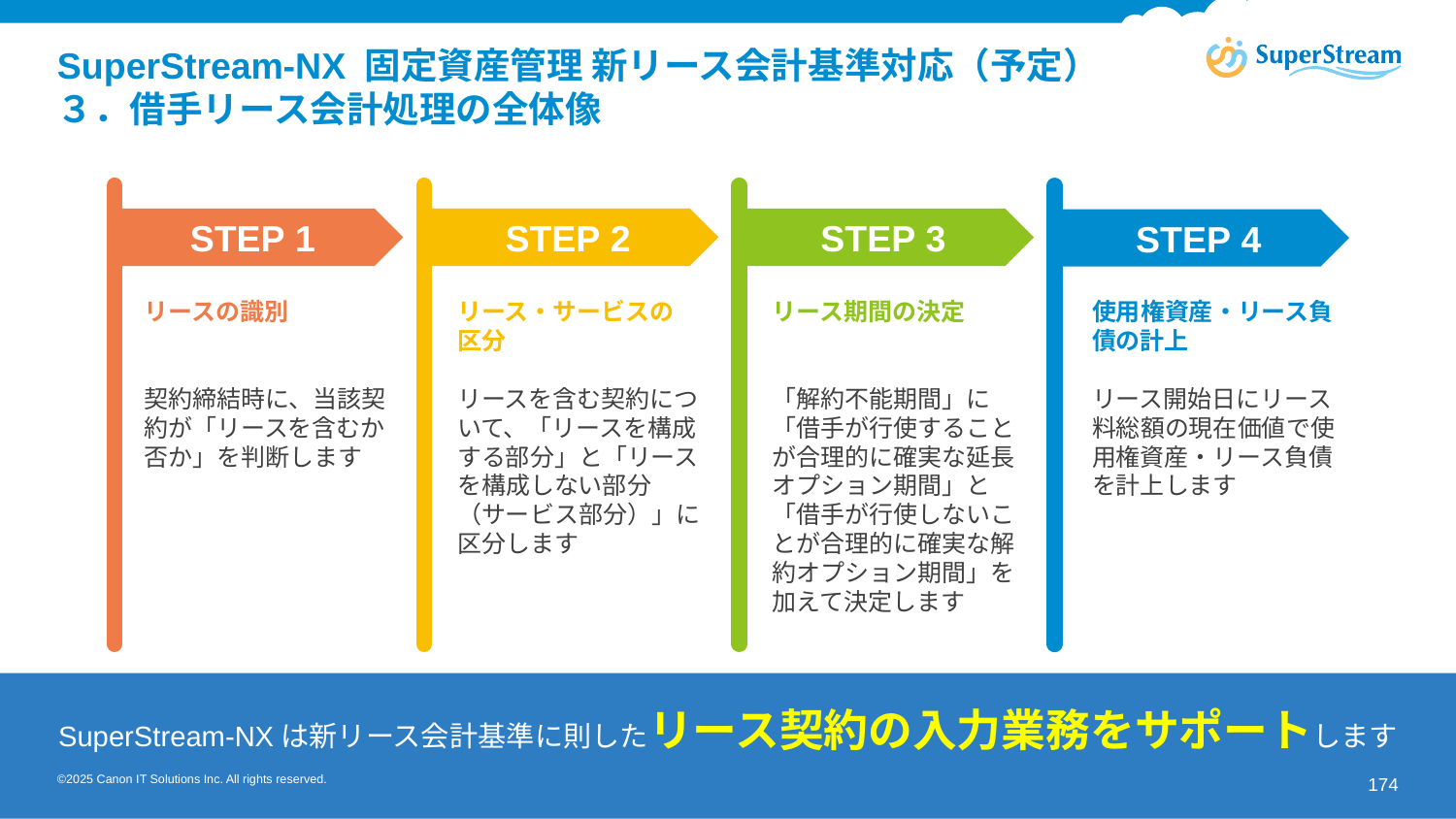

# SuperStream-NX 固定資産管理 新リース会計基準対応（予定） ３．借手リース会計処理の全体像
STEP 1
STEP 2
STEP 3
STEP 4
リースの識別

契約締結時に、当該契約が「リースを含むか否か」を判断します
リース・サービスの
区分

リースを含む契約について、「リースを構成する部分」と「リースを構成しない部分（サービス部分）」に区分します
リース期間の決定

「解約不能期間」に「借手が行使することが合理的に確実な延長オプション期間」と「借手が行使しないことが合理的に確実な解約オプション期間」を加えて決定します
使用権資産・リース負債の計上

リース開始日にリース料総額の現在価値で使用権資産・リース負債を計上します
SuperStream-NXは新リース会計基準に則したリース契約の入力業務をサポートします

©2025 Canon IT Solutions Inc. All rights reserved.
174